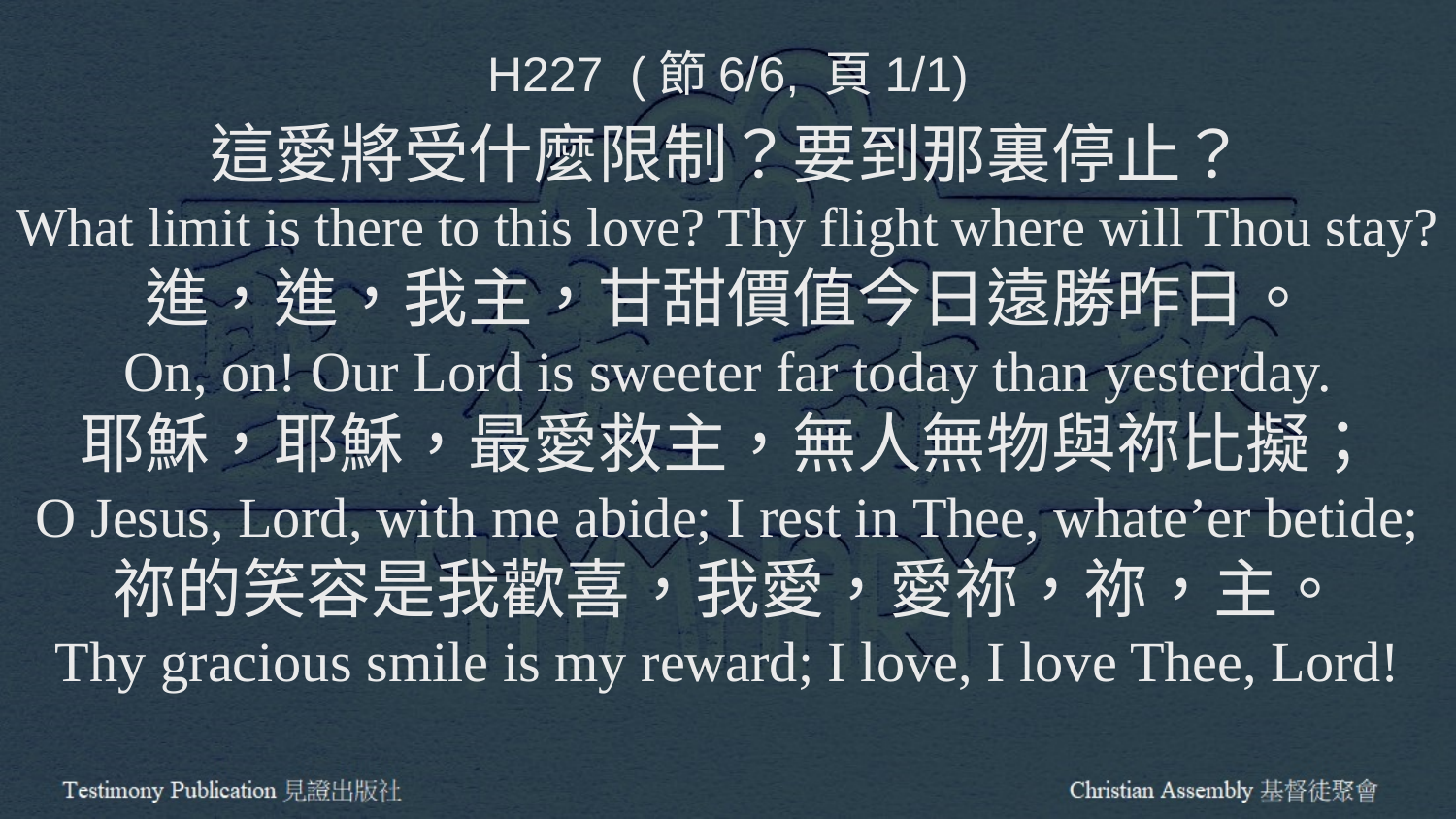

H227  (節6/6, 頁1/1)
這愛將受什麼限制？要到那裏停止？
What limit is there to this love? Thy flight where will Thou stay?
進，進，我主，甘甜價值今日遠勝昨日。
On, on! Our Lord is sweeter far today than yesterday.
耶穌，耶穌，最愛救主，無人無物與祢比擬；
O Jesus, Lord, with me abide; I rest in Thee, whate’er betide;
祢的笑容是我歡喜，我愛，愛祢，祢，主。
Thy gracious smile is my reward; I love, I love Thee, Lord!